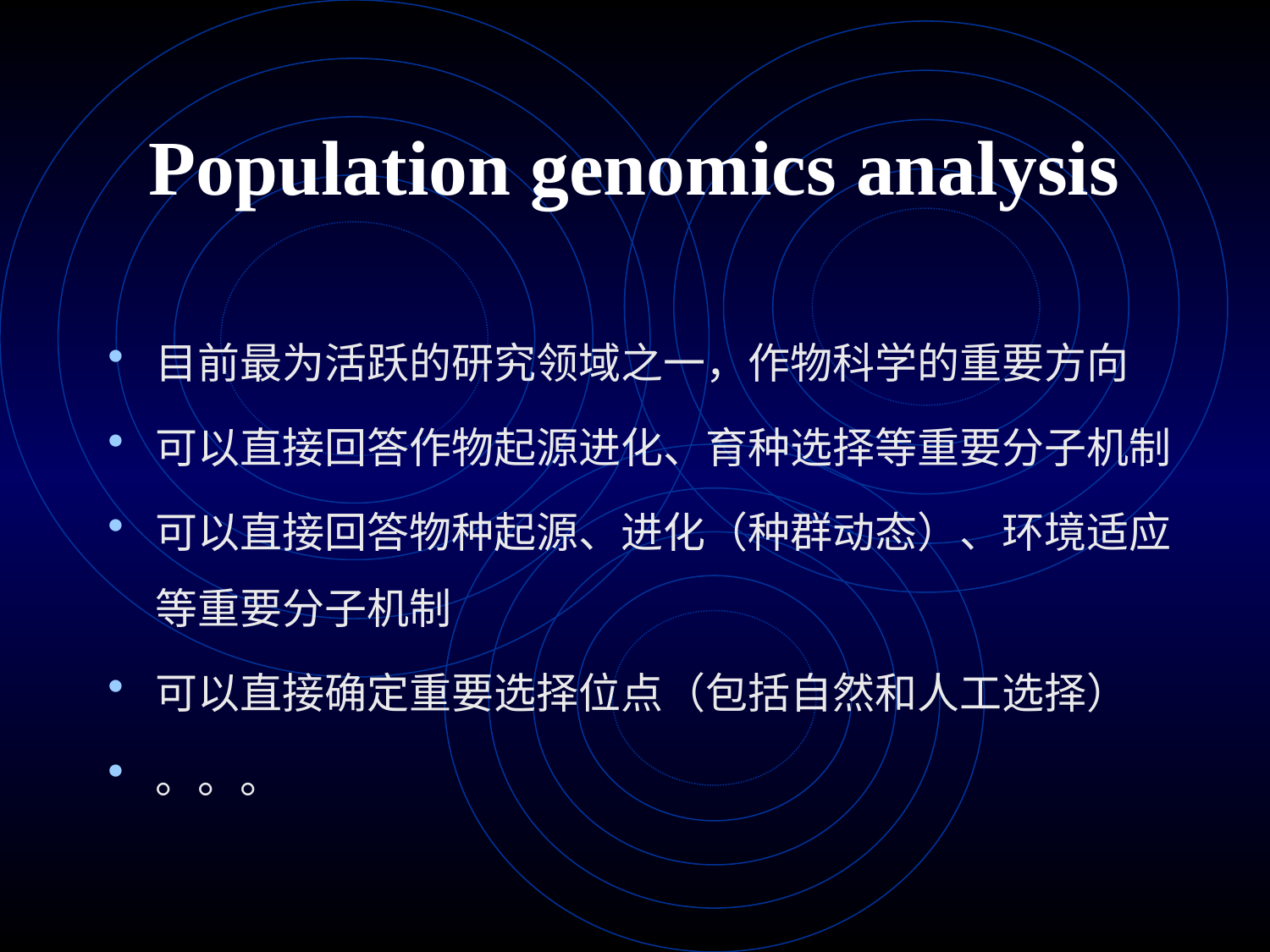

# Population genomics analysis
目前最为活跃的研究领域之一，作物科学的重要方向
可以直接回答作物起源进化、育种选择等重要分子机制
可以直接回答物种起源、进化（种群动态）、环境适应等重要分子机制
可以直接确定重要选择位点（包括自然和人工选择）
。。。